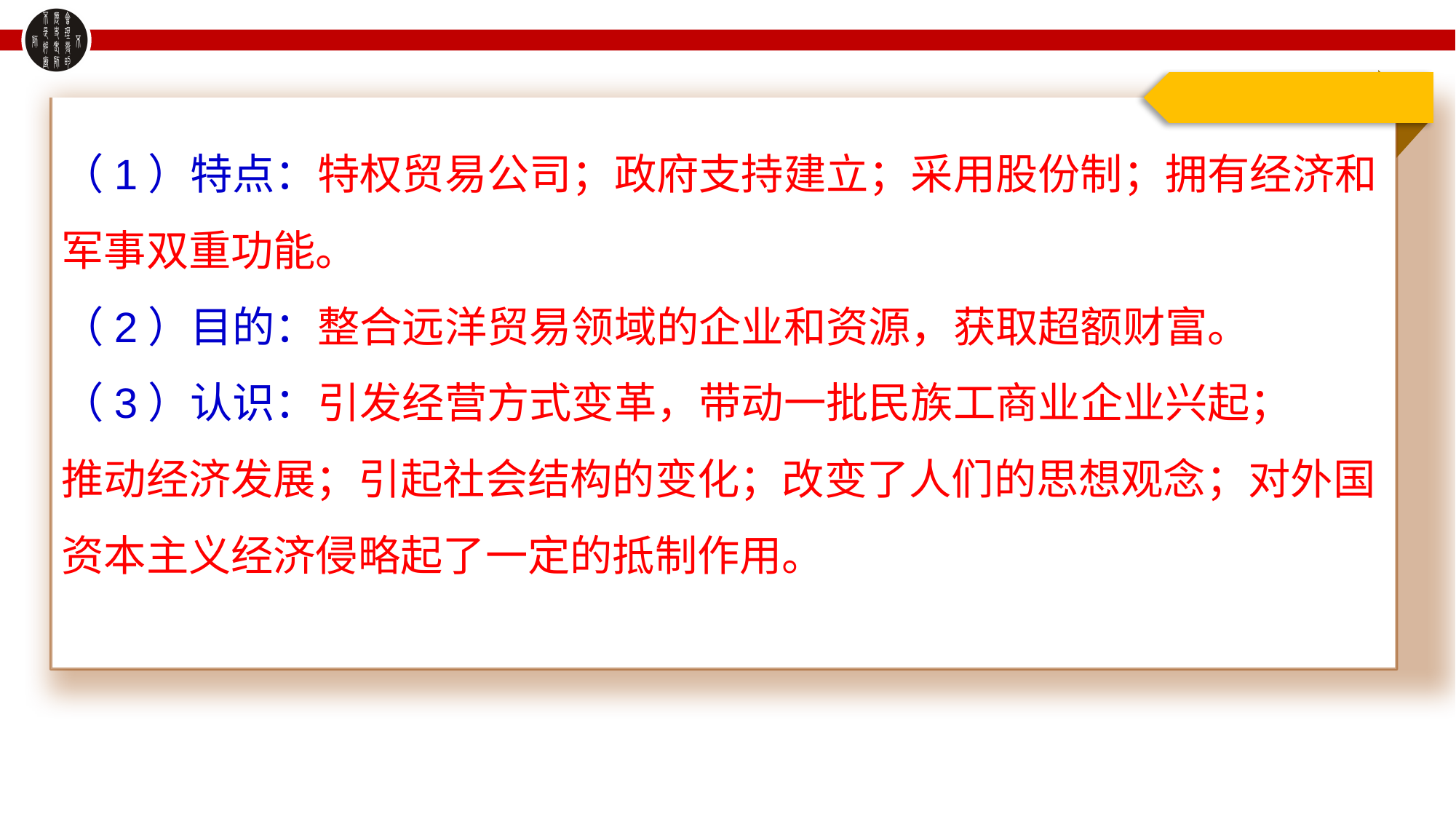

（1）特点：特权贸易公司；政府支持建立；采用股份制；拥有经济和军事双重功能。
（2）目的：整合远洋贸易领域的企业和资源，获取超额财富。
（3）认识：引发经营方式变革，带动一批民族工商业企业兴起；
推动经济发展；引起社会结构的变化；改变了人们的思想观念；对外国资本主义经济侵略起了一定的抵制作用。